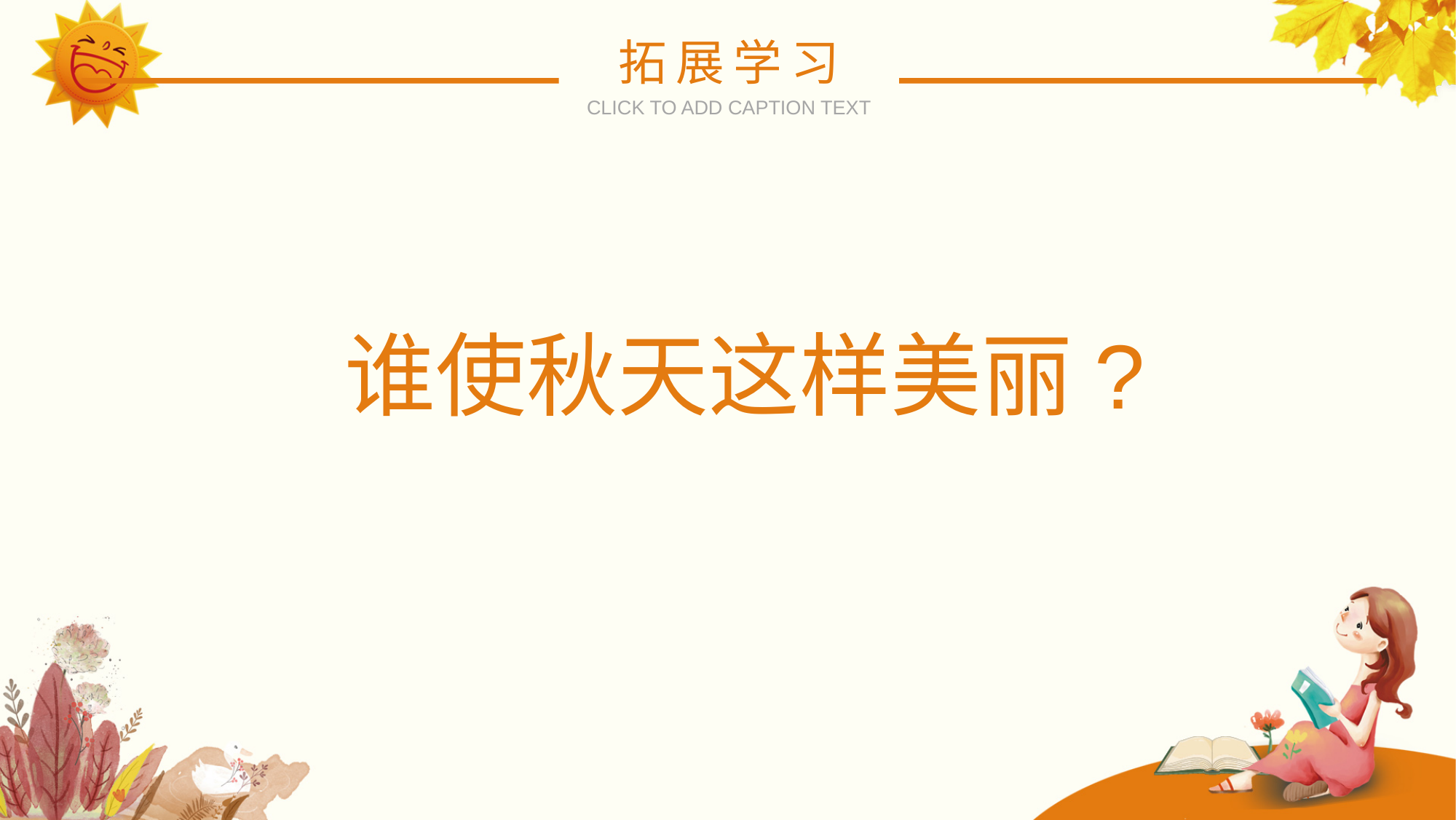

拓展学习

CLICK TO ADD CAPTION TEXT
谁使秋天这样美丽?